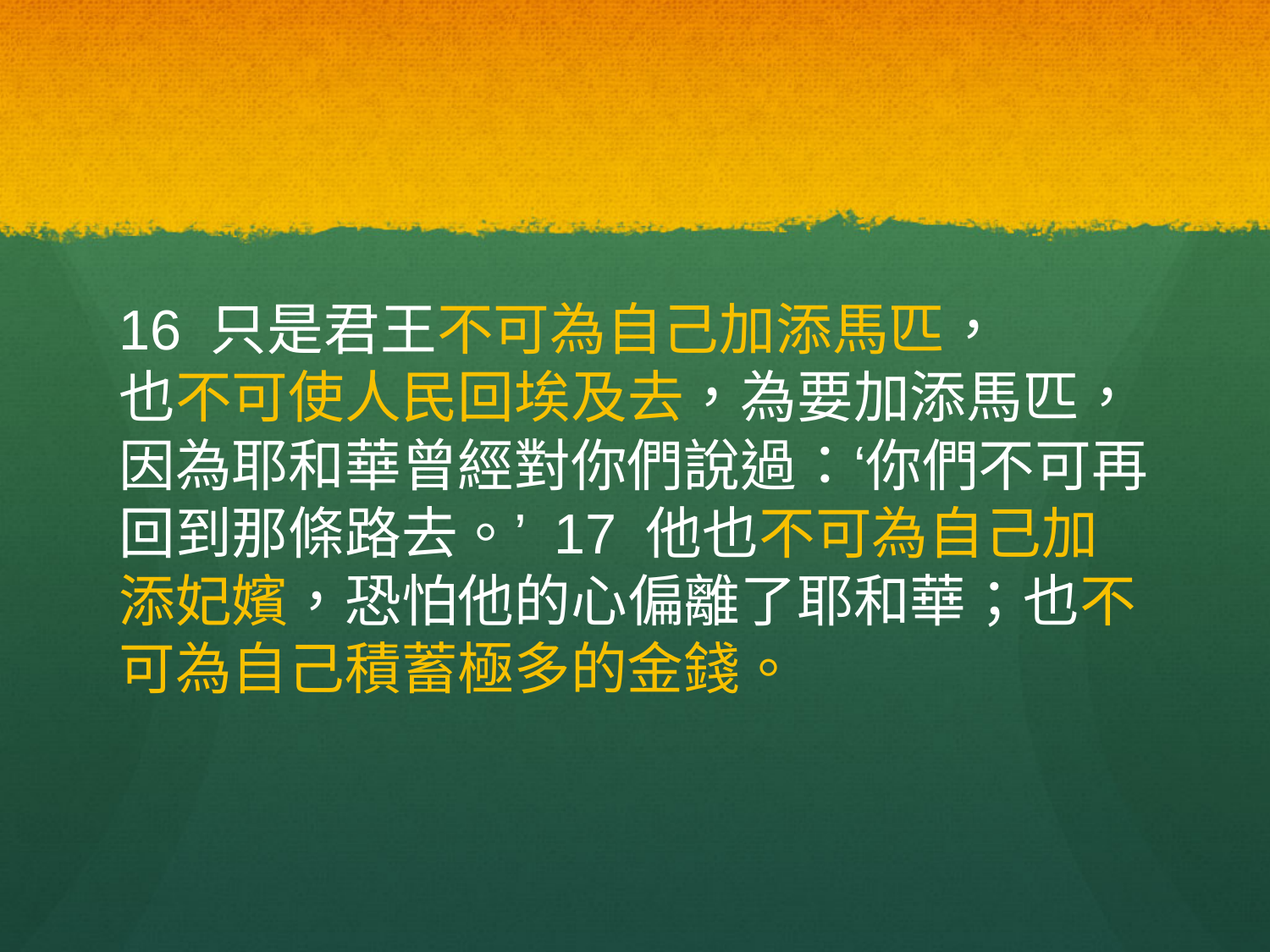

#
16 只是君王不可為自己加添馬匹，         也不可使人民回埃及去，為要加添馬匹，因為耶和華曾經對你們說過：‘你們不可再回到那條路去。’ 17 他也不可為自己加添妃嬪，恐怕他的心偏離了耶和華；也不可為自己積蓄極多的金錢。